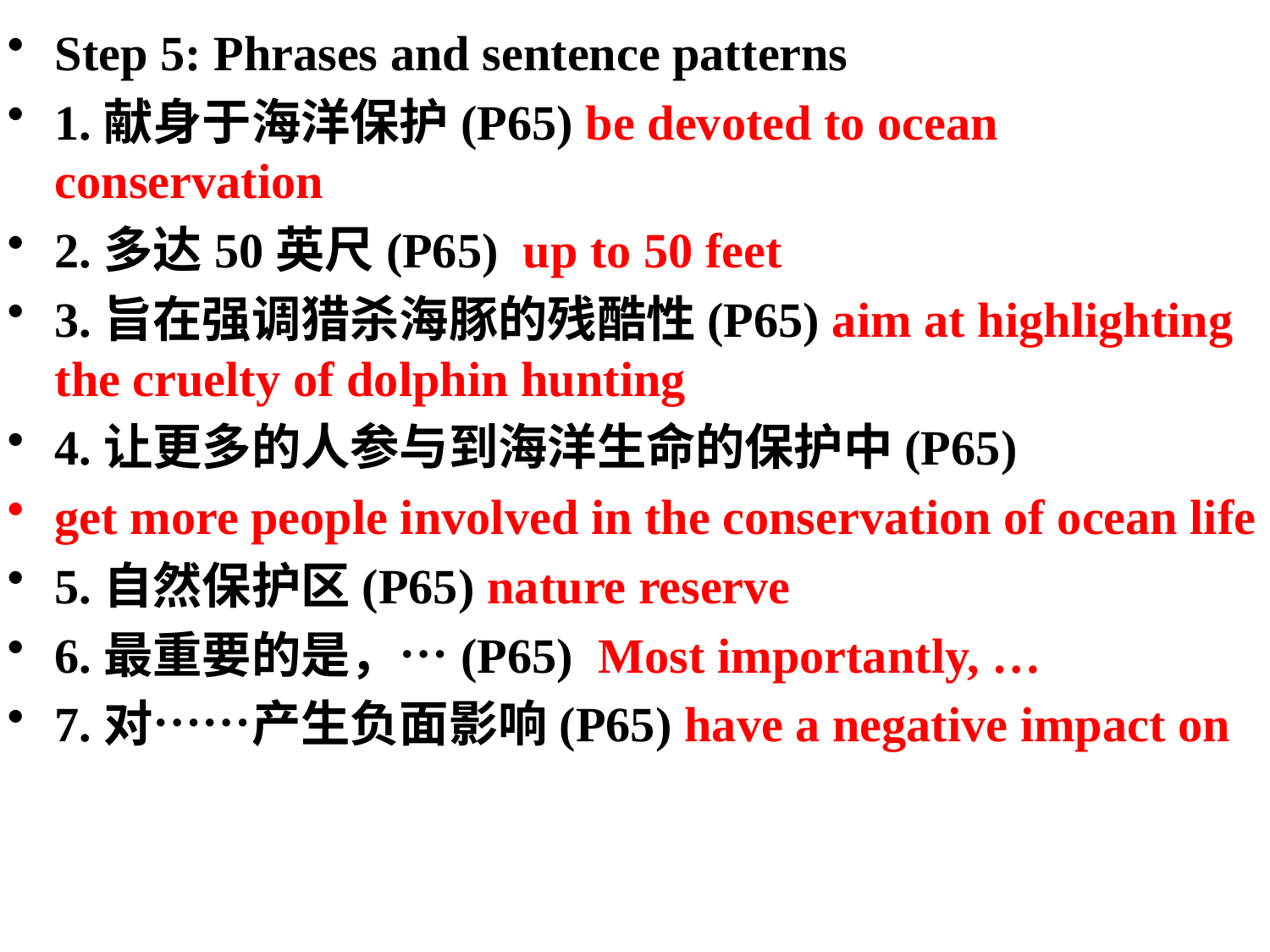

Step 5: Phrases and sentence patterns
1.献身于海洋保护(P65) be devoted to ocean conservation
2.多达50英尺(P65)  up to 50 feet
3.旨在强调猎杀海豚的残酷性(P65) aim at highlighting the cruelty of dolphin hunting
4.让更多的人参与到海洋生命的保护中(P65)
get more people involved in the conservation of ocean life
5.自然保护区(P65) nature reserve
6.最重要的是，…(P65)  Most importantly, …
7.对……产生负面影响(P65) have a negative impact on